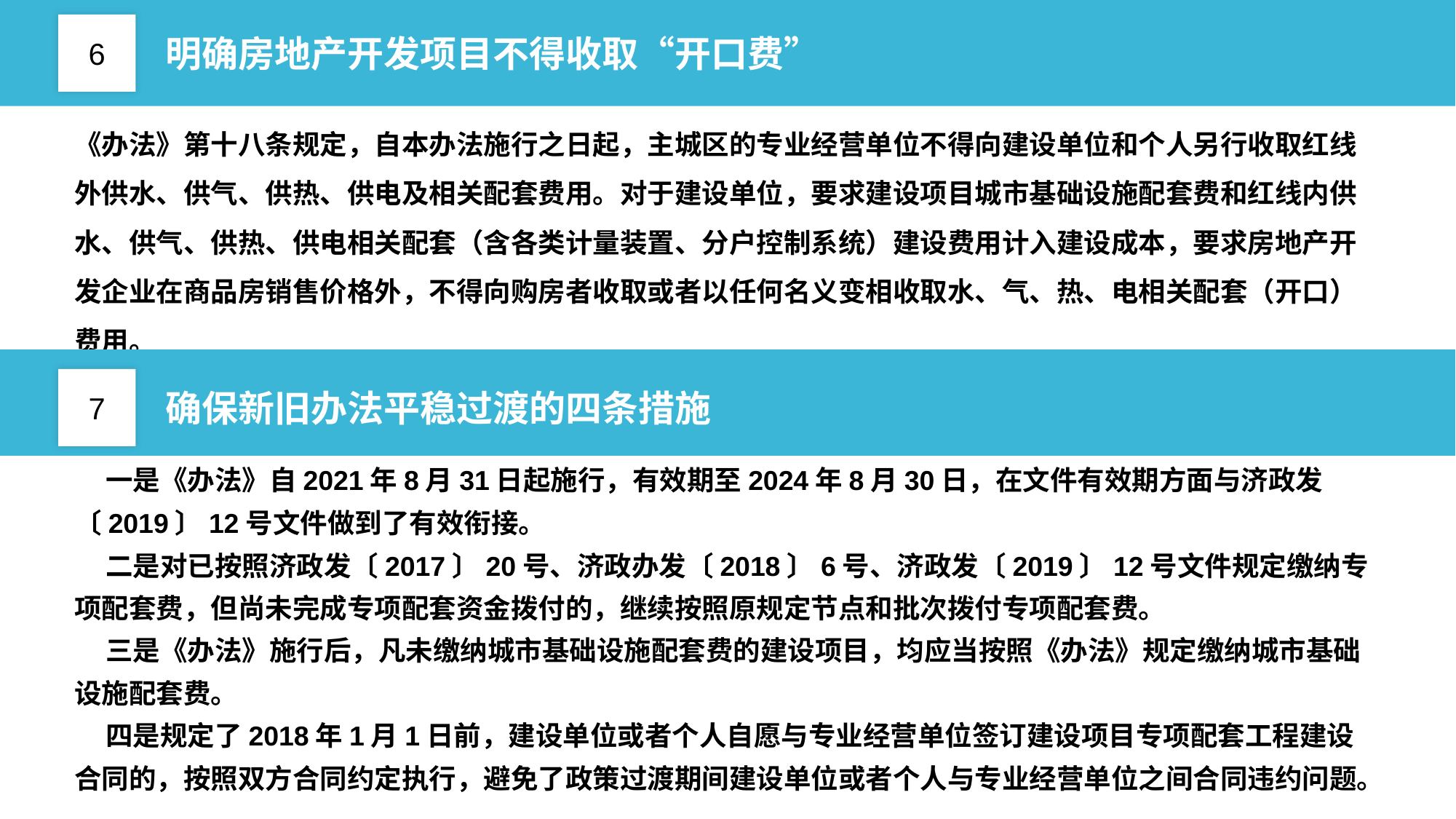

6
明确房地产开发项目不得收取“开口费”
《办法》第十八条规定，自本办法施行之日起，主城区的专业经营单位不得向建设单位和个人另行收取红线外供水、供气、供热、供电及相关配套费用。对于建设单位，要求建设项目城市基础设施配套费和红线内供水、供气、供热、供电相关配套（含各类计量装置、分户控制系统）建设费用计入建设成本，要求房地产开发企业在商品房销售价格外，不得向购房者收取或者以任何名义变相收取水、气、热、电相关配套（开口）费用。

7
确保新旧办法平稳过渡的四条措施
    一是《办法》自2021年8月31日起施行，有效期至2024年8月30日，在文件有效期方面与济政发〔2019〕12号文件做到了有效衔接。
    二是对已按照济政发〔2017〕20号、济政办发〔2018〕6号、济政发〔2019〕12号文件规定缴纳专项配套费，但尚未完成专项配套资金拨付的，继续按照原规定节点和批次拨付专项配套费。
    三是《办法》施行后，凡未缴纳城市基础设施配套费的建设项目，均应当按照《办法》规定缴纳城市基础设施配套费。
    四是规定了2018年1月1日前，建设单位或者个人自愿与专业经营单位签订建设项目专项配套工程建设合同的，按照双方合同约定执行，避免了政策过渡期间建设单位或者个人与专业经营单位之间合同违约问题。